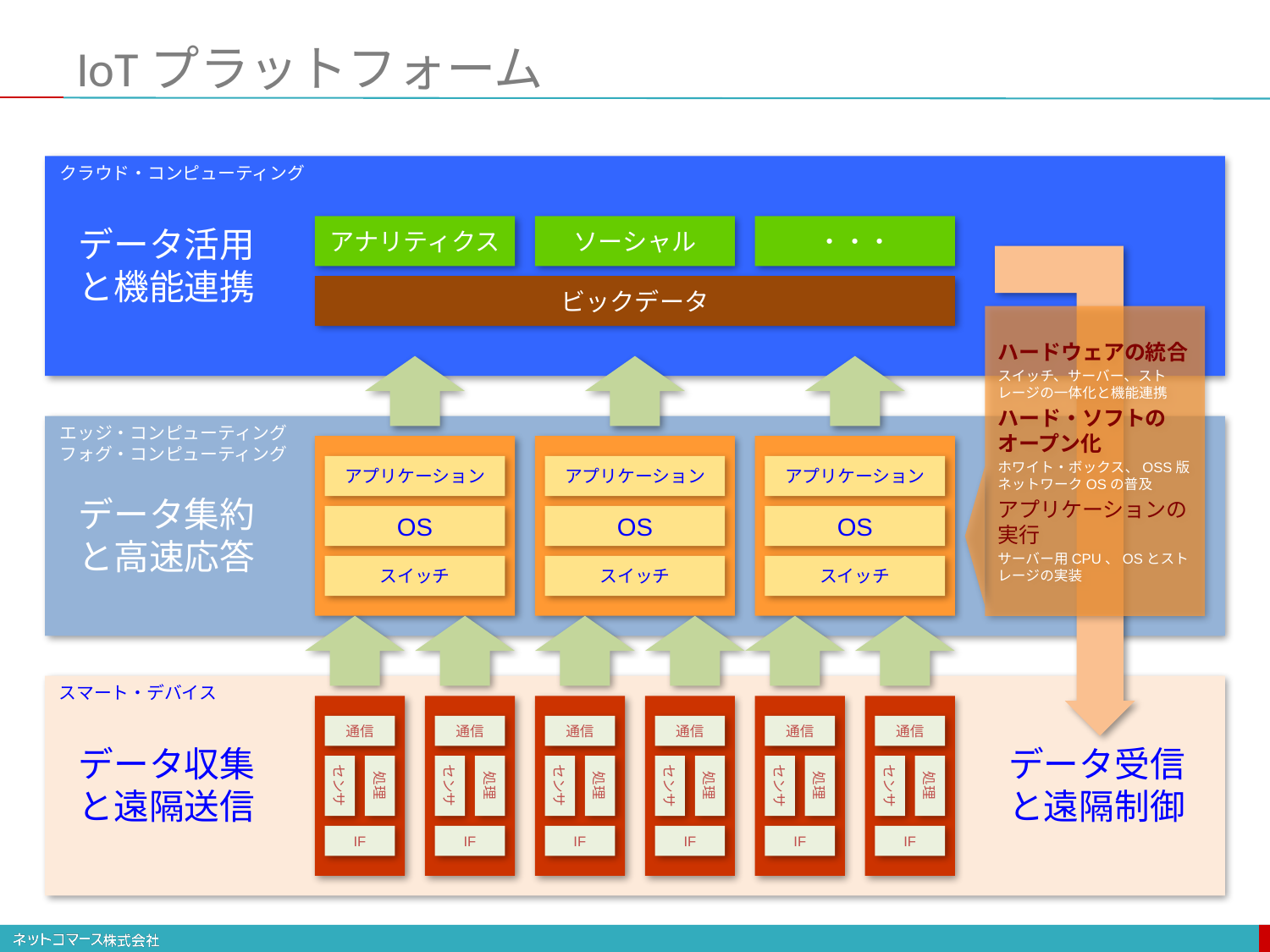

# IoTプラットフォーム

クラウド・コンピューティング
データ活用
と機能連携
アナリティクス
ソーシャル
・・・

ビックデータ
ハードウェアの統合
スイッチ、サーバー、ストレージの一体化と機能連携
ハード・ソフトのオープン化
ホワイト・ボックス、OSS版ネットワークOSの普及
アプリケーションの実行
サーバー用CPU、OSとストレージの実装

エッジ・コンピューティング
フォグ・コンピューティング

アプリケーション
アプリケーション
アプリケーション
データ集約
と高速応答
OS
OS
OS

スイッチ
スイッチ
スイッチ

スマート・デバイス

通信
通信
通信
通信
通信
通信
データ収集
と遠隔送信
データ受信
と遠隔制御
センサ
処理
センサ
処理
センサ
処理
センサ
処理
センサ
処理
センサ
処理
IF
IF
IF
IF
IF
IF